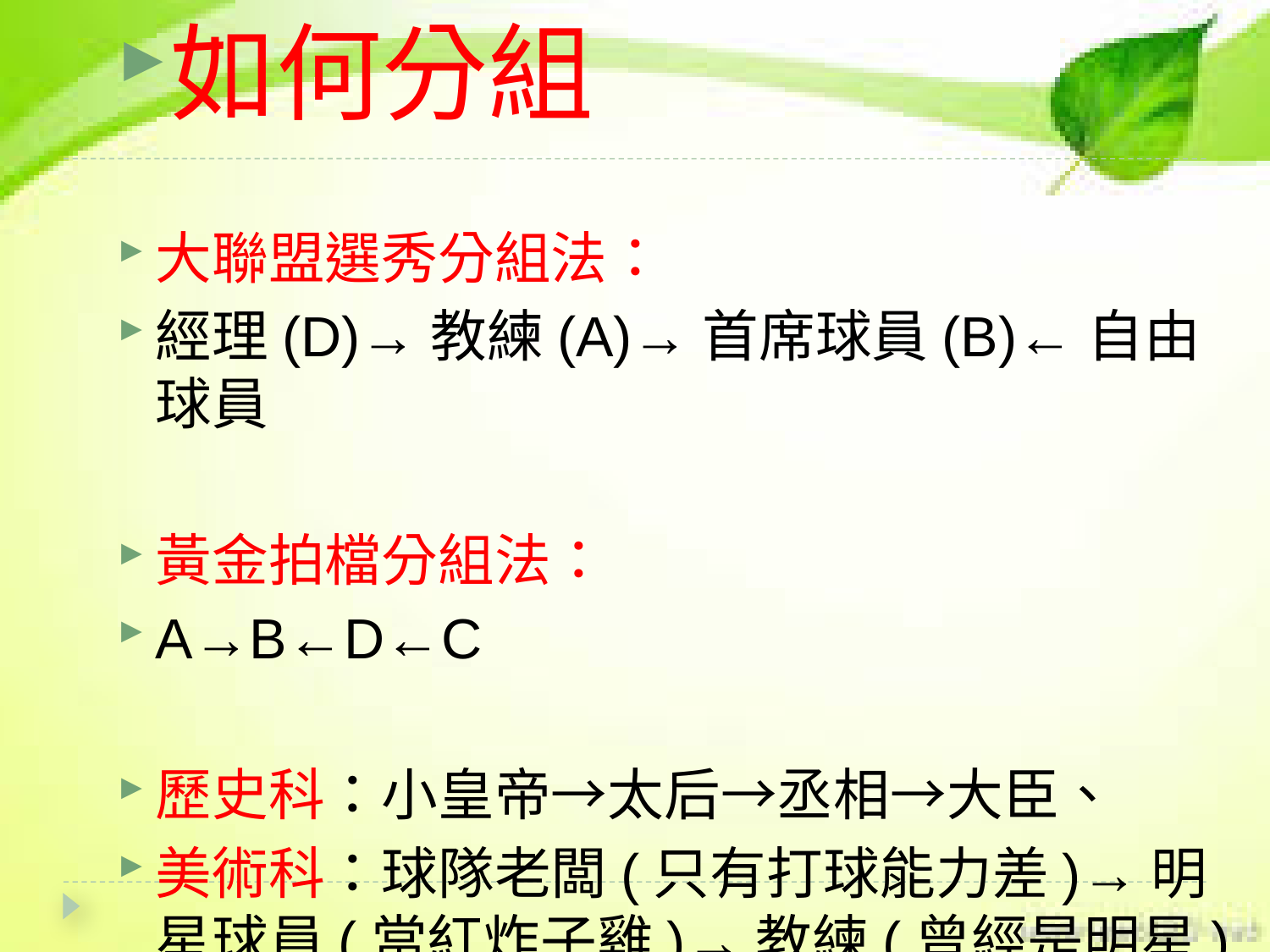

如何分組

大聯盟選秀分組法：
經理(D)→教練(A)→首席球員(B)←自由球員

黃金拍檔分組法：
A→B←D←C

歷史科：小皇帝→太后→丞相→大臣、
美術科：球隊老闆(只有打球能力差)→明星球員(當紅炸子雞)→教練(曾經是明星)